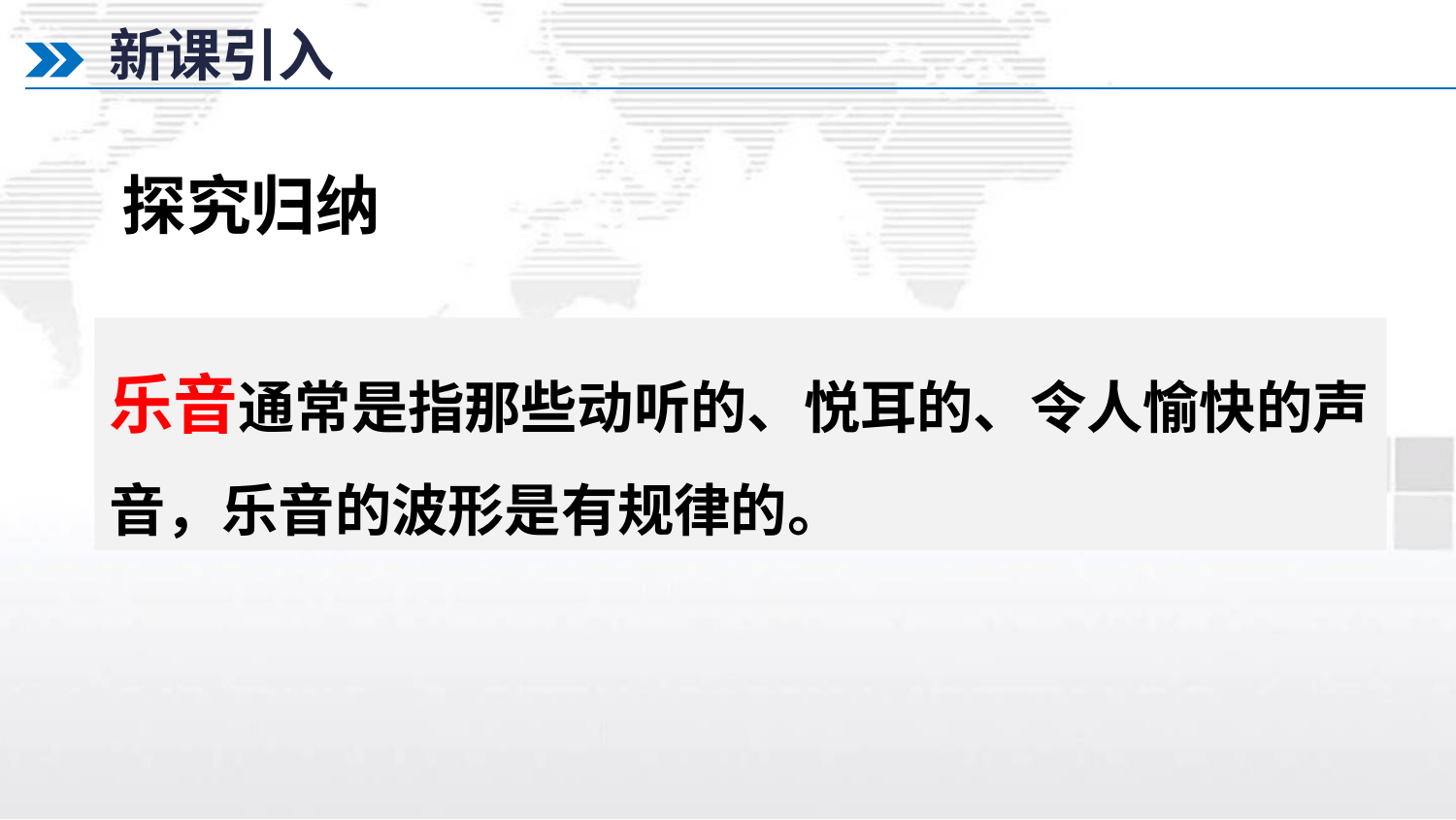

# 新课引入
探究归纳
乐音通常是指那些动听的、悦耳的、令人愉快的声音，乐音的波形是有规律的。